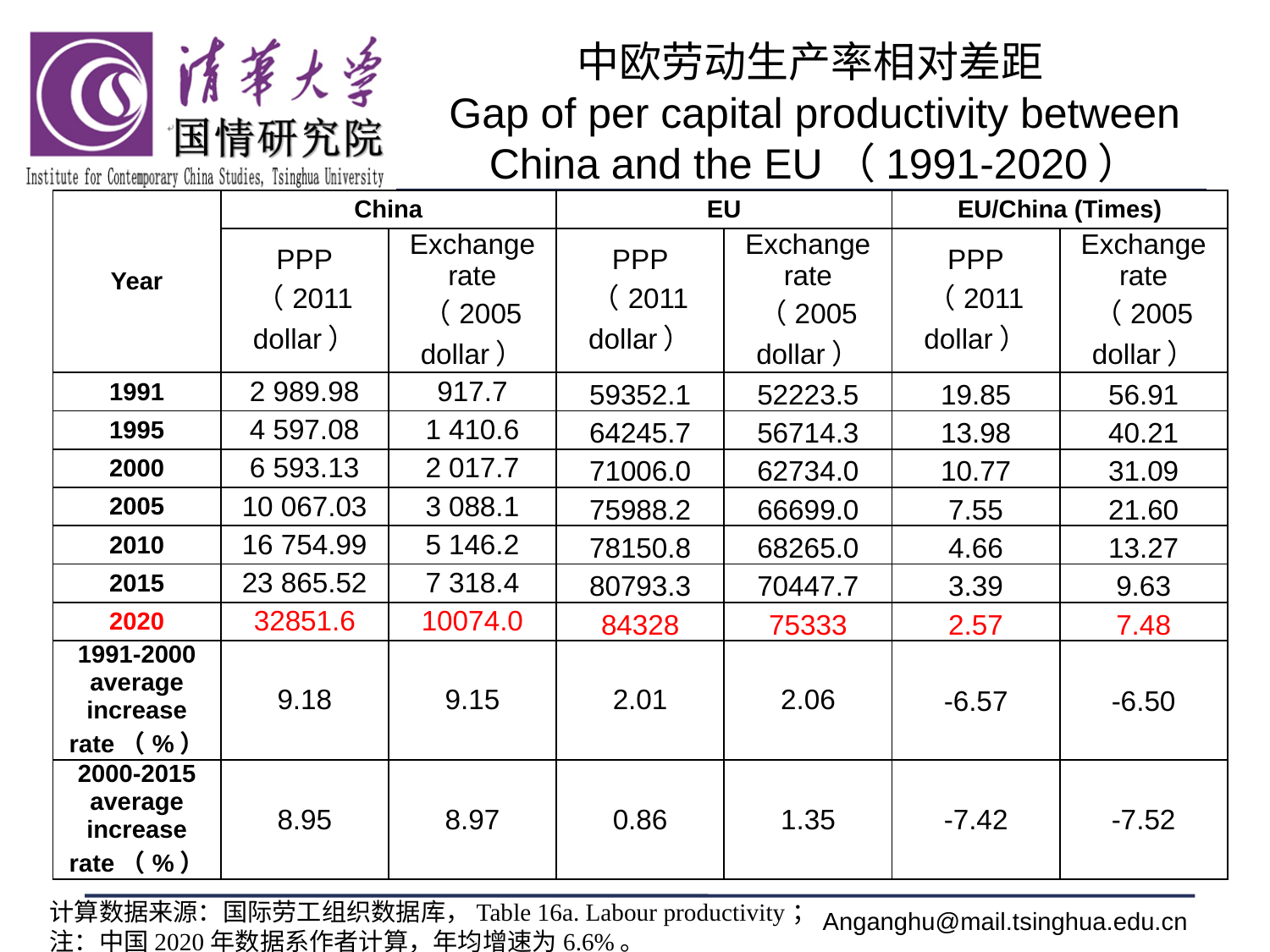

# 中欧劳动生产率相对差距 Gap of per capital productivity between China and the EU（1991-2020）
| Year | China |  | EU |  | EU/China (Times) |  |
| --- | --- | --- | --- | --- | --- | --- |
|  | PPP （2011 dollar） | Exchange rate （2005 dollar） | PPP （2011 dollar） | Exchange rate （2005 dollar） | PPP （2011 dollar） | Exchange rate （2005 dollar） |
| 1991 | 2 989.98 | 917.7 | 59352.1 | 52223.5 | 19.85 | 56.91 |
| 1995 | 4 597.08 | 1 410.6 | 64245.7 | 56714.3 | 13.98 | 40.21 |
| 2000 | 6 593.13 | 2 017.7 | 71006.0 | 62734.0 | 10.77 | 31.09 |
| 2005 | 10 067.03 | 3 088.1 | 75988.2 | 66699.0 | 7.55 | 21.60 |
| 2010 | 16 754.99 | 5 146.2 | 78150.8 | 68265.0 | 4.66 | 13.27 |
| 2015 | 23 865.52 | 7 318.4 | 80793.3 | 70447.7 | 3.39 | 9.63 |
| 2020 | 32851.6 | 10074.0 | 84328 | 75333 | 2.57 | 7.48 |
| 1991-2000 average increase rate（%） | 9.18 | 9.15 | 2.01 | 2.06 | -6.57 | -6.50 |
| 2000-2015 average increase rate（%） | 8.95 | 8.97 | 0.86 | 1.35 | -7.42 | -7.52 |
计算数据来源：国际劳工组织数据库，Table 16a. Labour productivity；
注：中国2020年数据系作者计算，年均增速为6.6%。